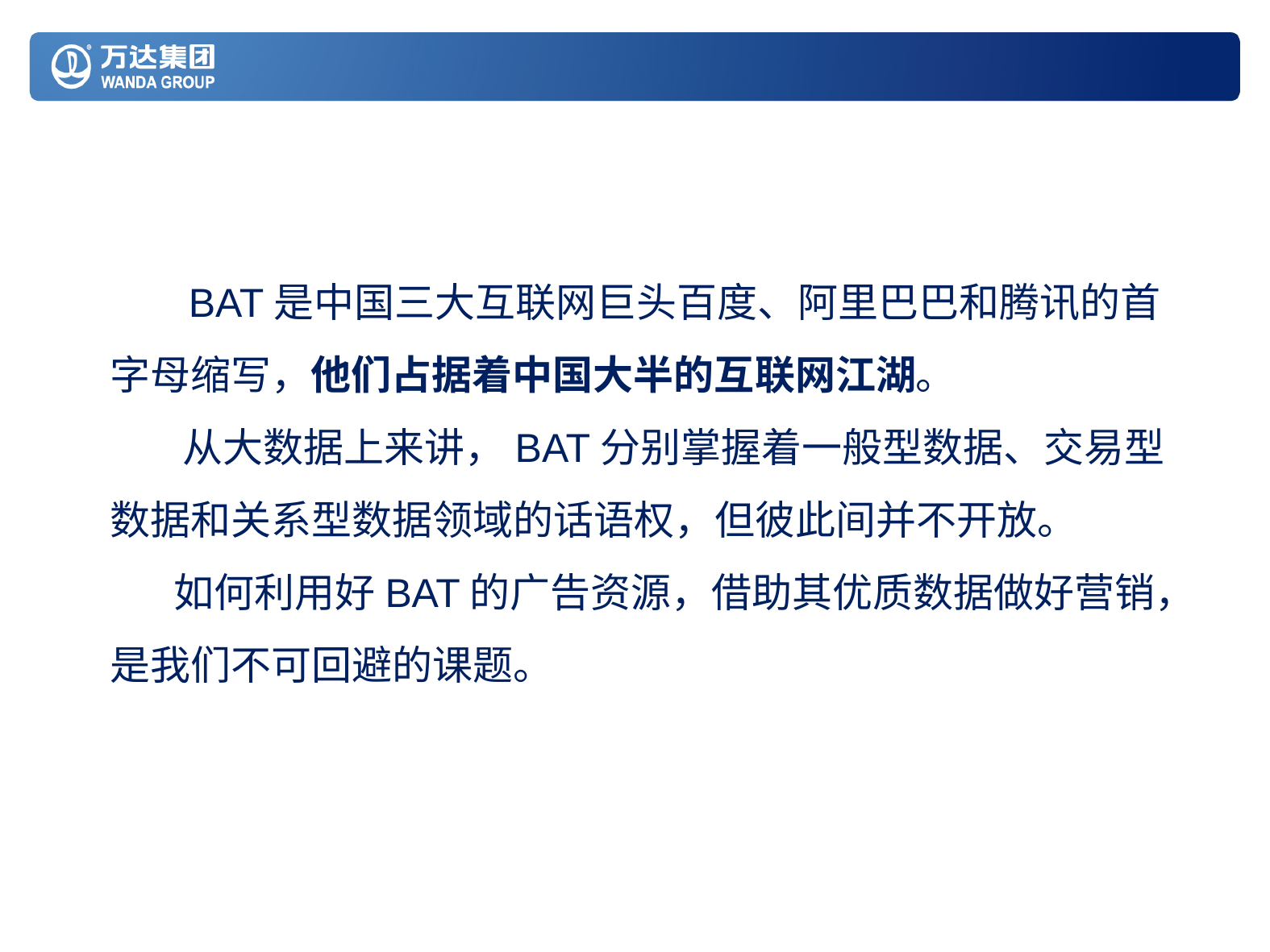

BAT是中国三大互联网巨头百度、阿里巴巴和腾讯的首字母缩写，他们占据着中国大半的互联网江湖。
       从大数据上来讲，BAT分别掌握着一般型数据、交易型数据和关系型数据领域的话语权，但彼此间并不开放。
      如何利用好BAT的广告资源，借助其优质数据做好营销，是我们不可回避的课题。